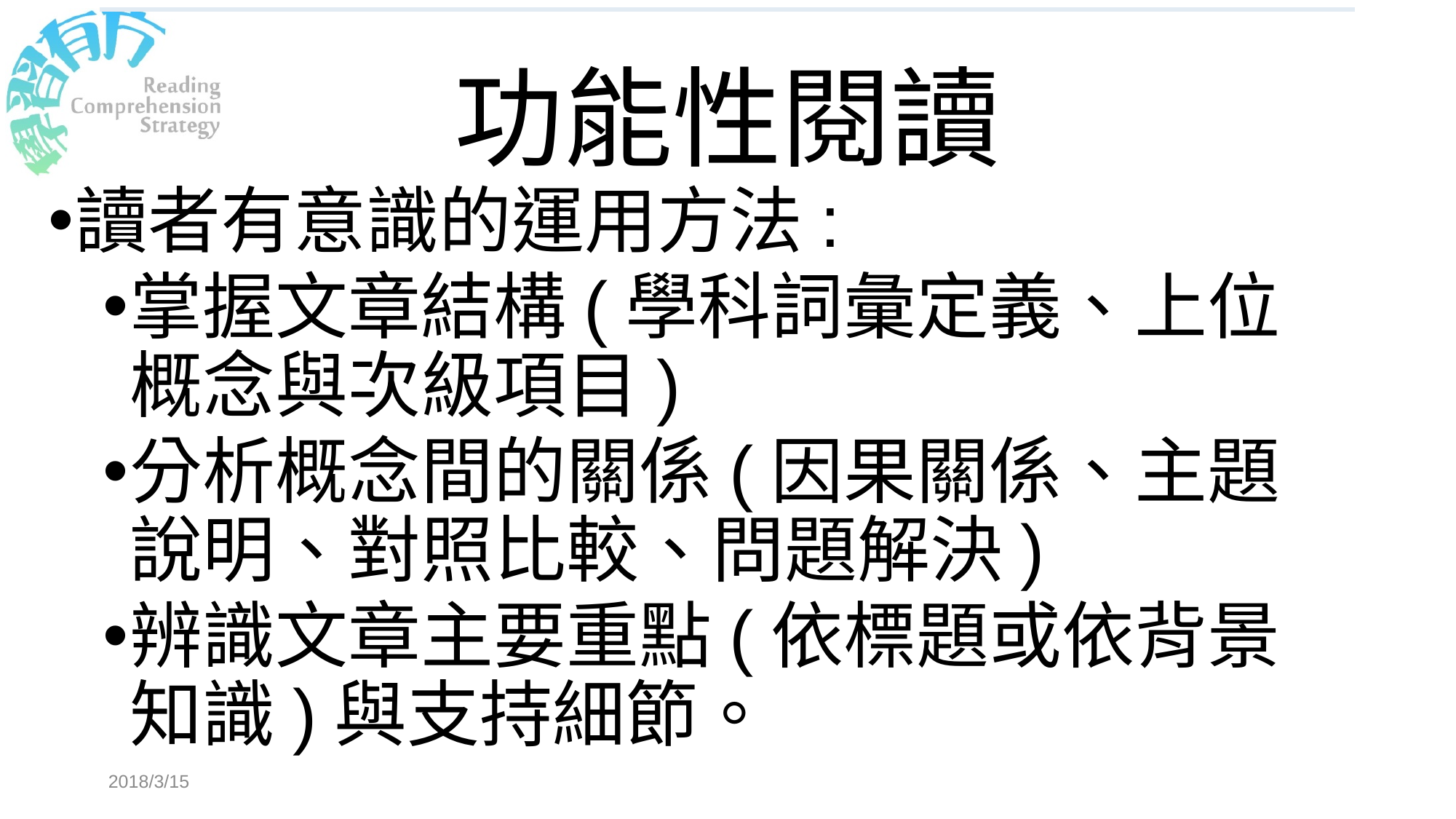

# 功能性閱讀
讀者有意識的運用方法:
掌握文章結構(學科詞彙定義、上位概念與次級項目)
分析概念間的關係(因果關係、主題說明、對照比較、問題解決)
辨識文章主要重點(依標題或依背景知識)與支持細節。

2018/3/15